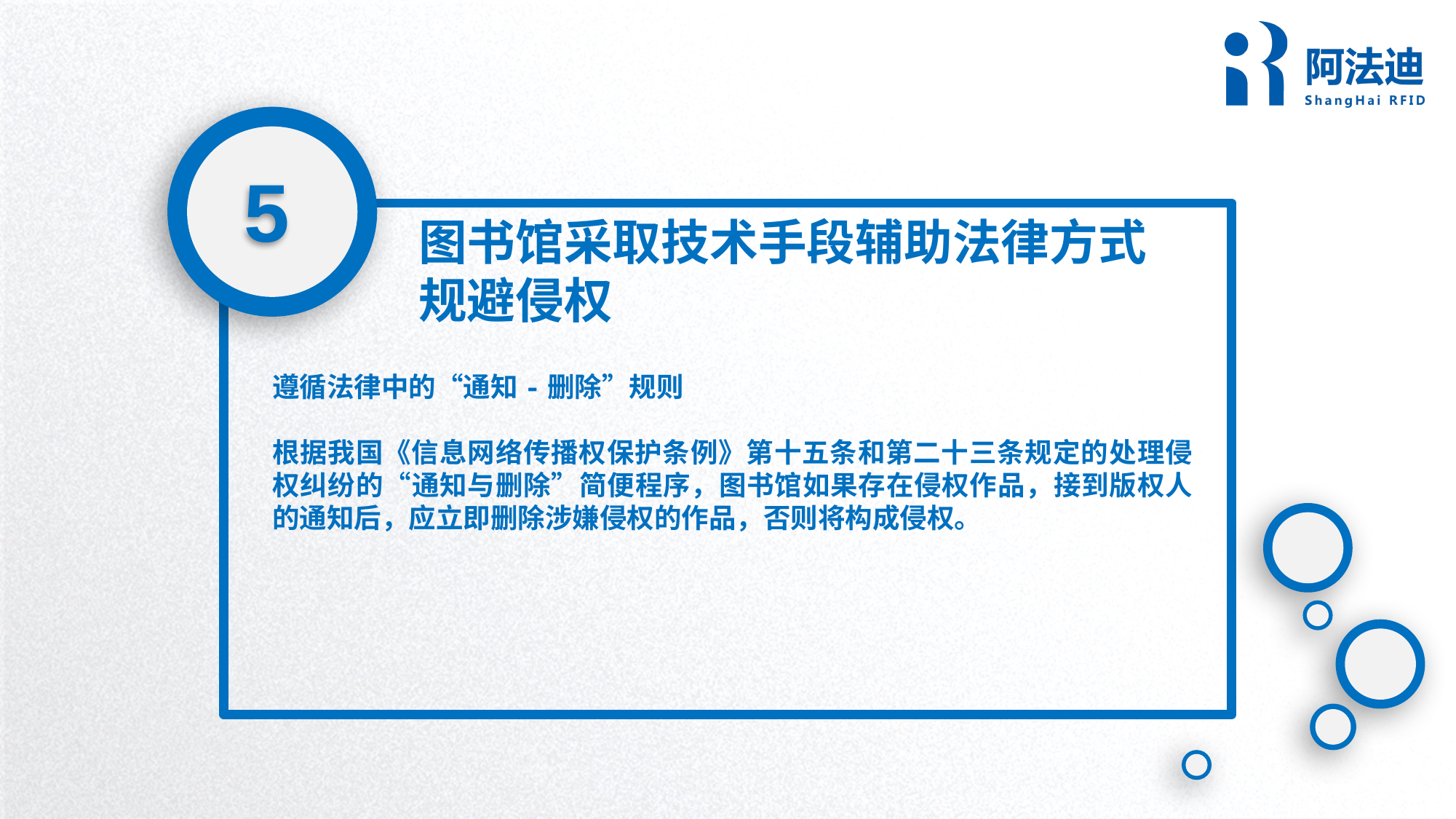

5

图书馆采取技术手段辅助法律方式规避侵权
遵循法律中的“通知-删除”规则

根据我国《信息网络传播权保护条例》第十五条和第二十三条规定的处理侵权纠纷的“通知与删除”简便程序，图书馆如果存在侵权作品，接到版权人的通知后，应立即删除涉嫌侵权的作品，否则将构成侵权。

延时符